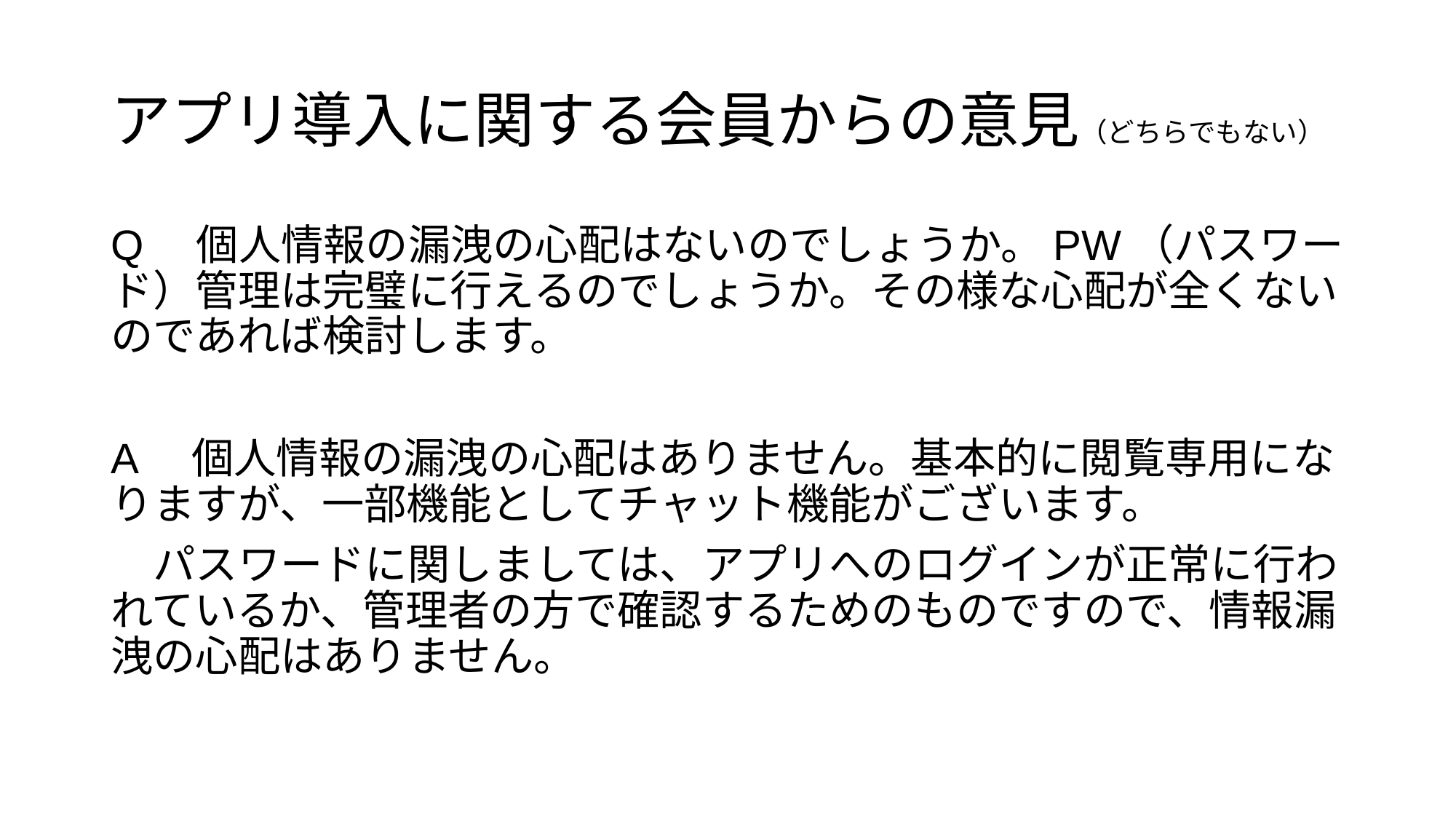

# アプリ導入に関する会員からの意見（どちらでもない）
Q　個人情報の漏洩の心配はないのでしょうか。PW（パスワード）管理は完璧に行えるのでしょうか。その様な心配が全くないのであれば検討します。

A　個人情報の漏洩の心配はありません。基本的に閲覧専用になりますが、一部機能としてチャット機能がございます。
　パスワードに関しましては、アプリへのログインが正常に行われているか、管理者の方で確認するためのものですので、情報漏洩の心配はありません。